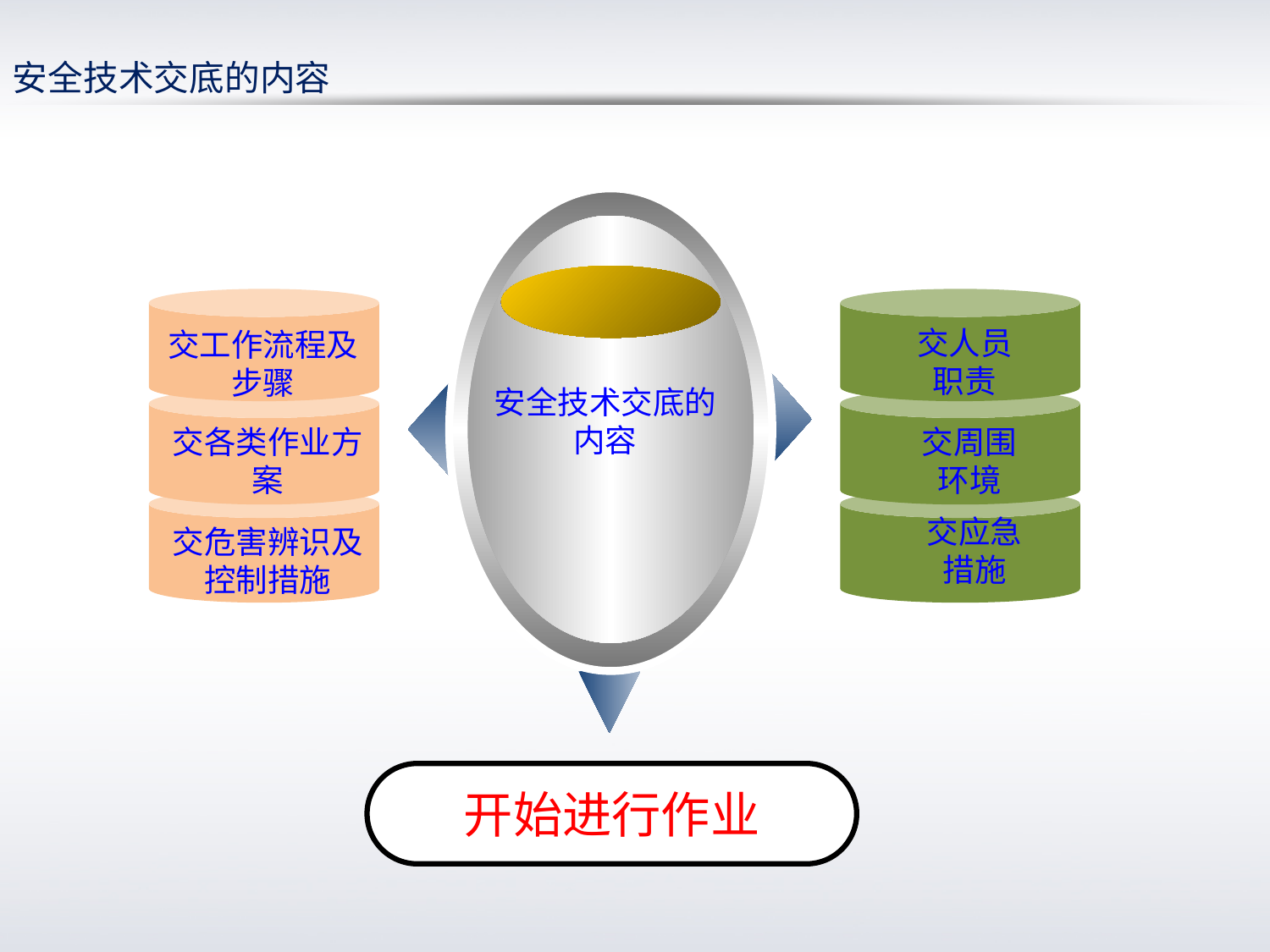

安全技术交底的内容

交人员职责
交工作流程及步骤
安全技术交底的内容

交各类作业方案
交周围环境

交应急措施
交危害辨识及控制措施
开始进行作业